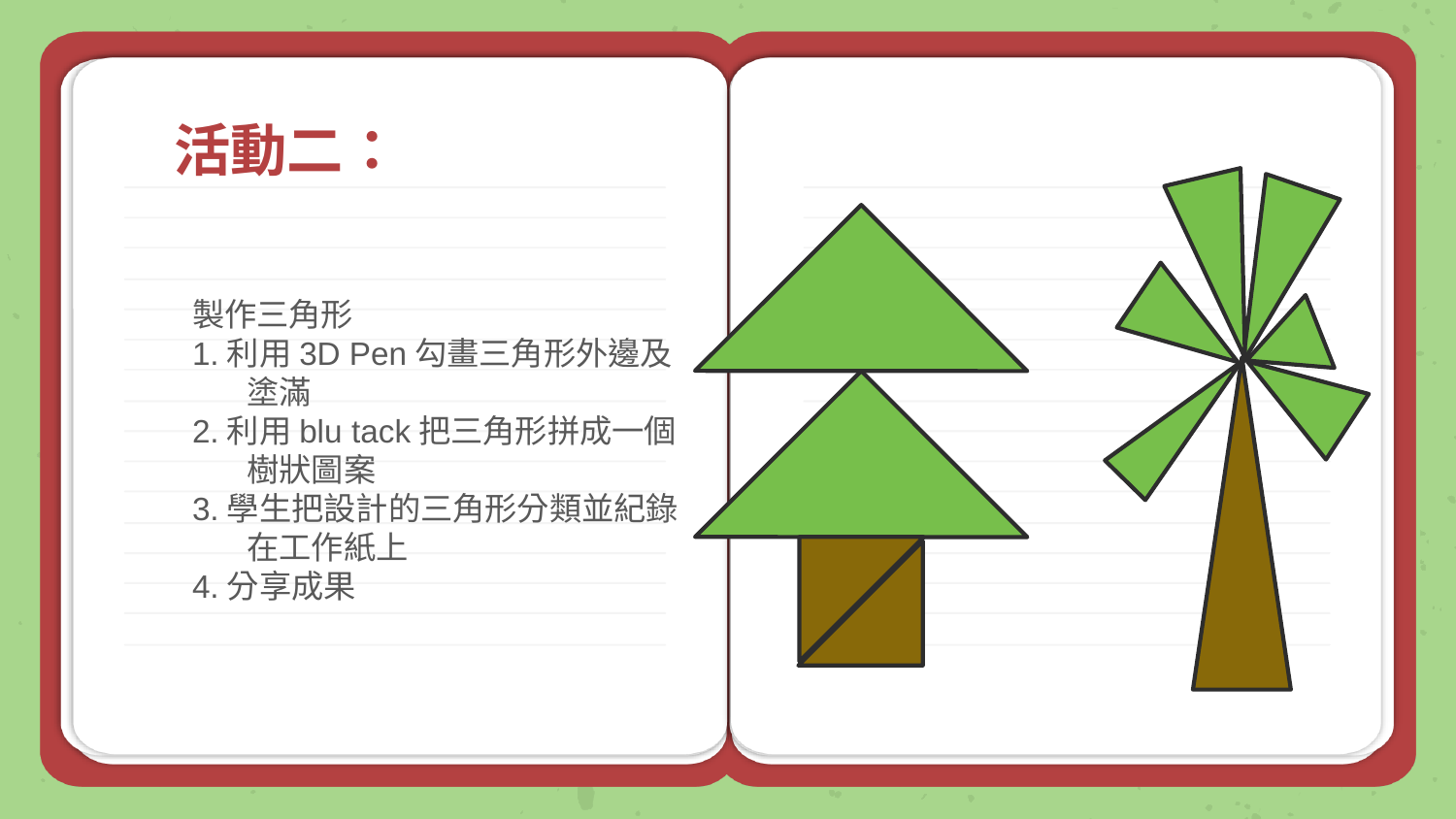

活動二：

製作三角形
1.利用3D Pen勾畫三角形外邊及塗滿
2.利用blu tack把三角形拼成一個樹狀圖案
3.學生把設計的三角形分類並紀錄在工作紙上
4.分享成果